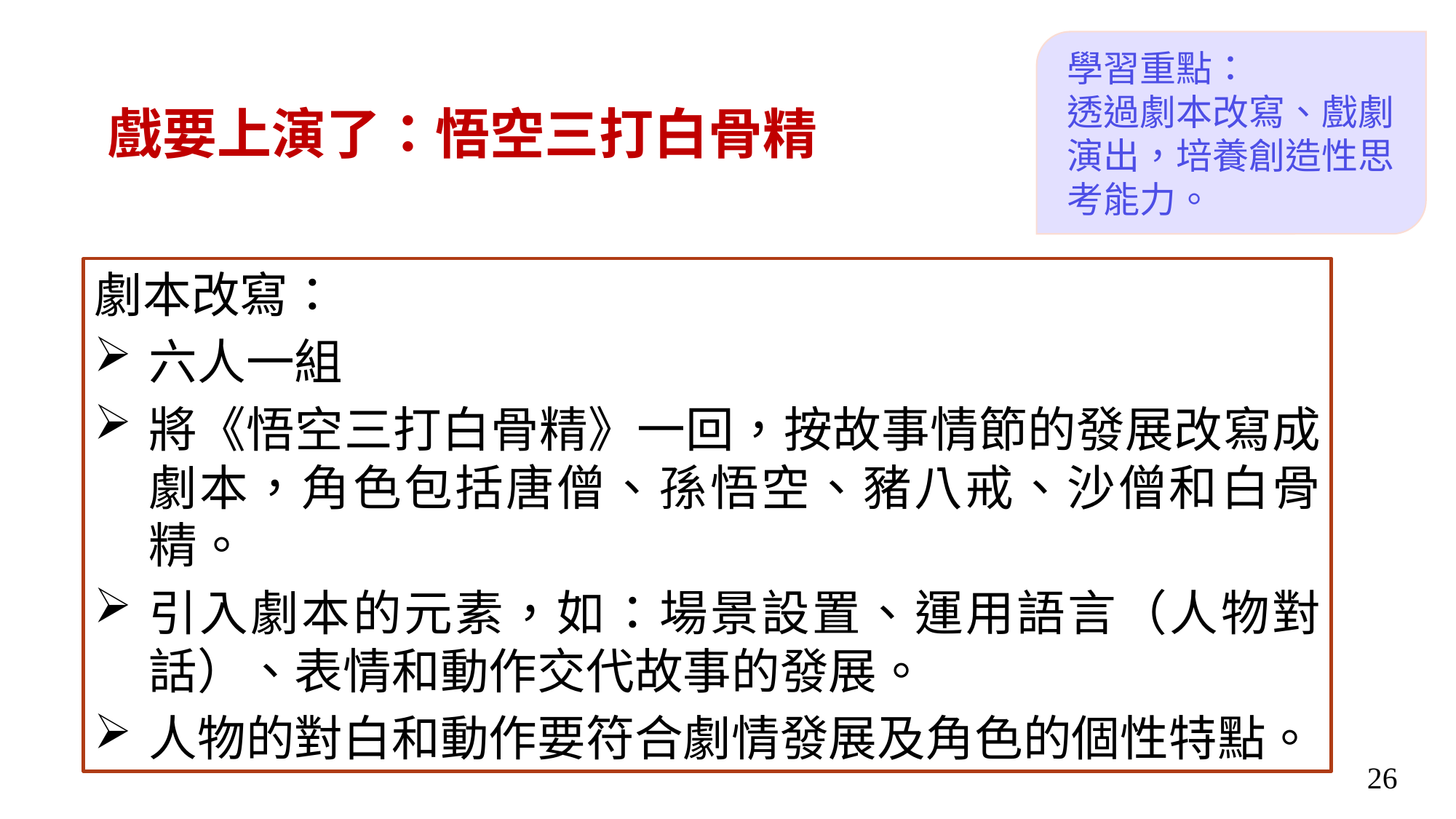

學習重點：
透過劇本改寫、戲劇演出，培養創造性思考能力。
戲要上演了：悟空三打白骨精
劇本改寫：
六人一組
將《悟空三打白骨精》一回，按故事情節的發展改寫成劇本，角色包括唐僧、孫悟空、豬八戒、沙僧和白骨精。
引入劇本的元素，如：場景設置、運用語言（人物對話）、表情和動作交代故事的發展。
人物的對白和動作要符合劇情發展及角色的個性特點。
26